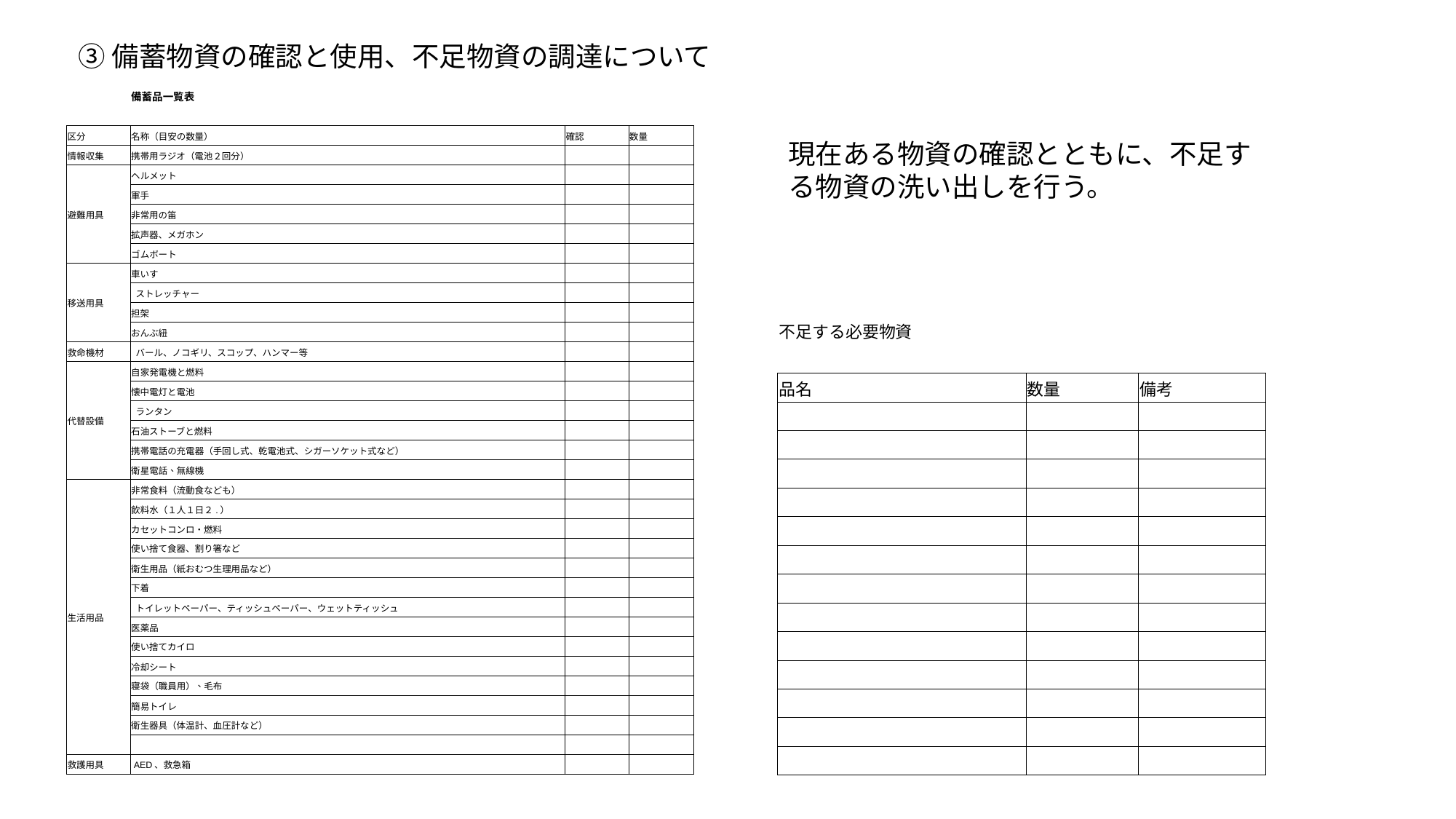

③備蓄物資の確認と使用、不足物資の調達について
|  | 備蓄品一覧表 |  |  |
| --- | --- | --- | --- |
|  |  |  |  |
| 区分 | 名称（目安の数量） | 確認 | 数量 |
| 情報収集 | 携帯用ラジオ（電池２回分） |  |  |
| 避難用具 | ヘルメット |  |  |
|  | 軍手 |  |  |
|  | 非常用の笛 |  |  |
|  | 拡声器、メガホン |  |  |
|  | ゴムボート |  |  |
| 移送用具 | 車いす |  |  |
|  | ストレッチャー |  |  |
|  | 担架 |  |  |
|  | おんぶ紐 |  |  |
| 救命機材 | バール、ノコギリ、スコップ、ハンマー等 |  |  |
| 代替設備 | 自家発電機と燃料 |  |  |
|  | 懐中電灯と電池 |  |  |
|  | ランタン |  |  |
|  | 石油ストーブと燃料 |  |  |
|  | 携帯電話の充電器（手回し式、乾電池式、シガーソケット式など） |  |  |
|  | 衛星電話、無線機 |  |  |
| 生活用品 | 非常食料（流動食なども） |  |  |
|  | 飲料水（１人１日２.） |  |  |
|  | カセットコンロ・燃料 |  |  |
|  | 使い捨て食器、割り箸など |  |  |
|  | 衛生用品（紙おむつ生理用品など） |  |  |
|  | 下着 |  |  |
|  | トイレットペーパー、ティッシュペーパー、ウェットティッシュ |  |  |
|  | 医薬品 |  |  |
|  | 使い捨てカイロ |  |  |
|  | 冷却シート |  |  |
|  | 寝袋（職員用）、毛布 |  |  |
|  | 簡易トイレ |  |  |
|  | 衛生器具（体温計、血圧計など） |  |  |
|  |  |  |  |
| 救護用具 | AED、救急箱 |  |  |
現在ある物資の確認とともに、不足する物資の洗い出しを行う。
| 不足する必要物資 |  |  |
| --- | --- | --- |
|  |  |  |
| 品名 | 数量 | 備考 |
|  |  |  |
|  |  |  |
|  |  |  |
|  |  |  |
|  |  |  |
|  |  |  |
|  |  |  |
|  |  |  |
|  |  |  |
|  |  |  |
|  |  |  |
|  |  |  |
|  |  |  |